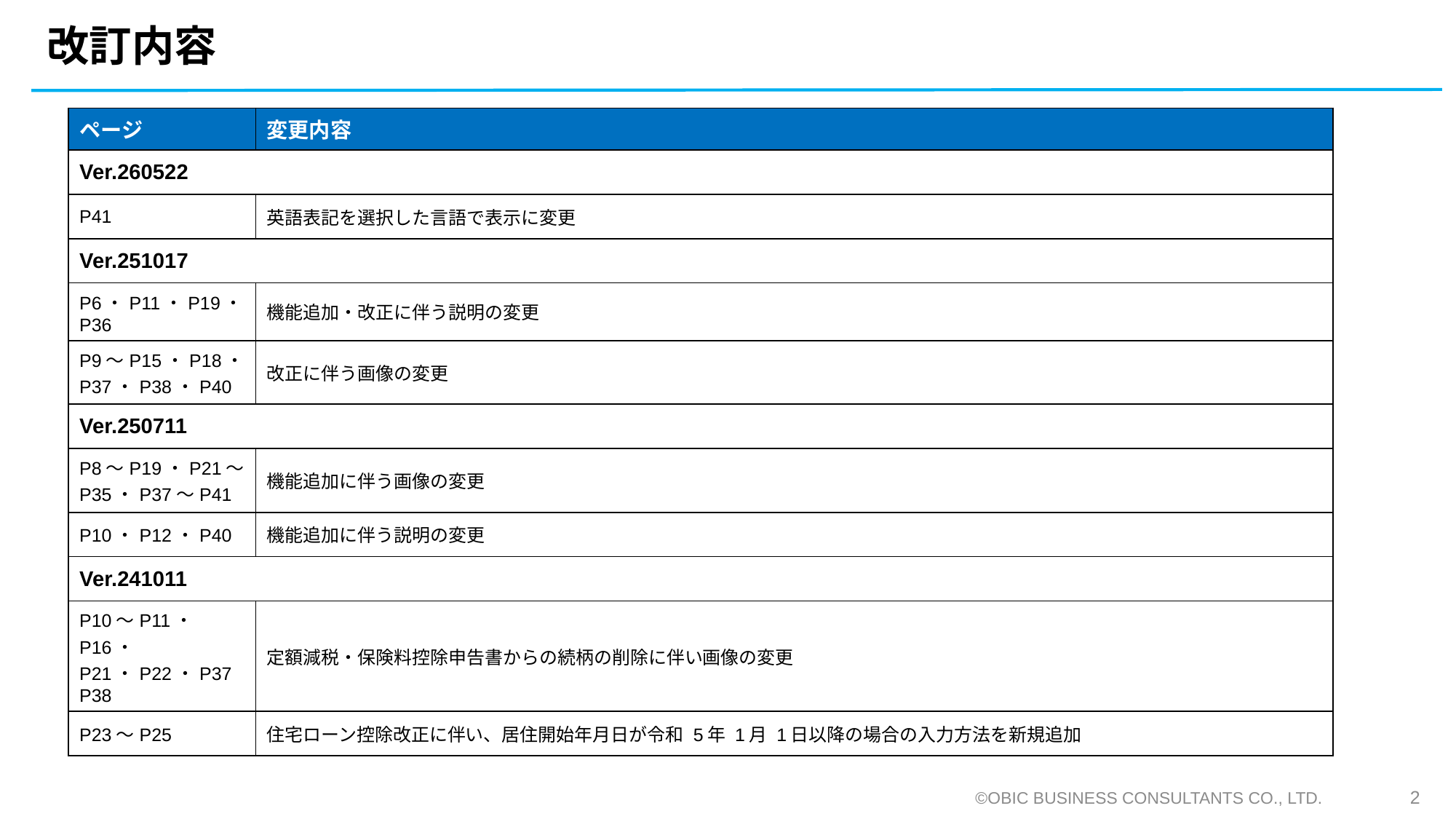

# 改訂内容

| ページ | 変更内容 |
| --- | --- |
| Ver.260522 |  |
| P41 | 英語表記を選択した言語で表示に変更 |
| Ver.251017 |  |
| P6・P11・P19・P36 | 機能追加・改正に伴う説明の変更 |
| P9～P15・P18・ P37・P38・P40 | 改正に伴う画像の変更 |
| Ver.250711 |  |
| P8～P19・P21～P35・P37～P41 | 機能追加に伴う画像の変更 |
| P10・P12・P40 | 機能追加に伴う説明の変更 |
| Ver.241011 |  |
| P10～P11・P16・ P21・P22・P37 P38 | 定額減税・保険料控除申告書からの続柄の削除に伴い画像の変更 |
| P23～P25 | 住宅ローン控除改正に伴い、居住開始年月日が令和 5年 1月 1日以降の場合の入力方法を新規追加 |
©OBIC BUSINESS CONSULTANTS CO., LTD.
2